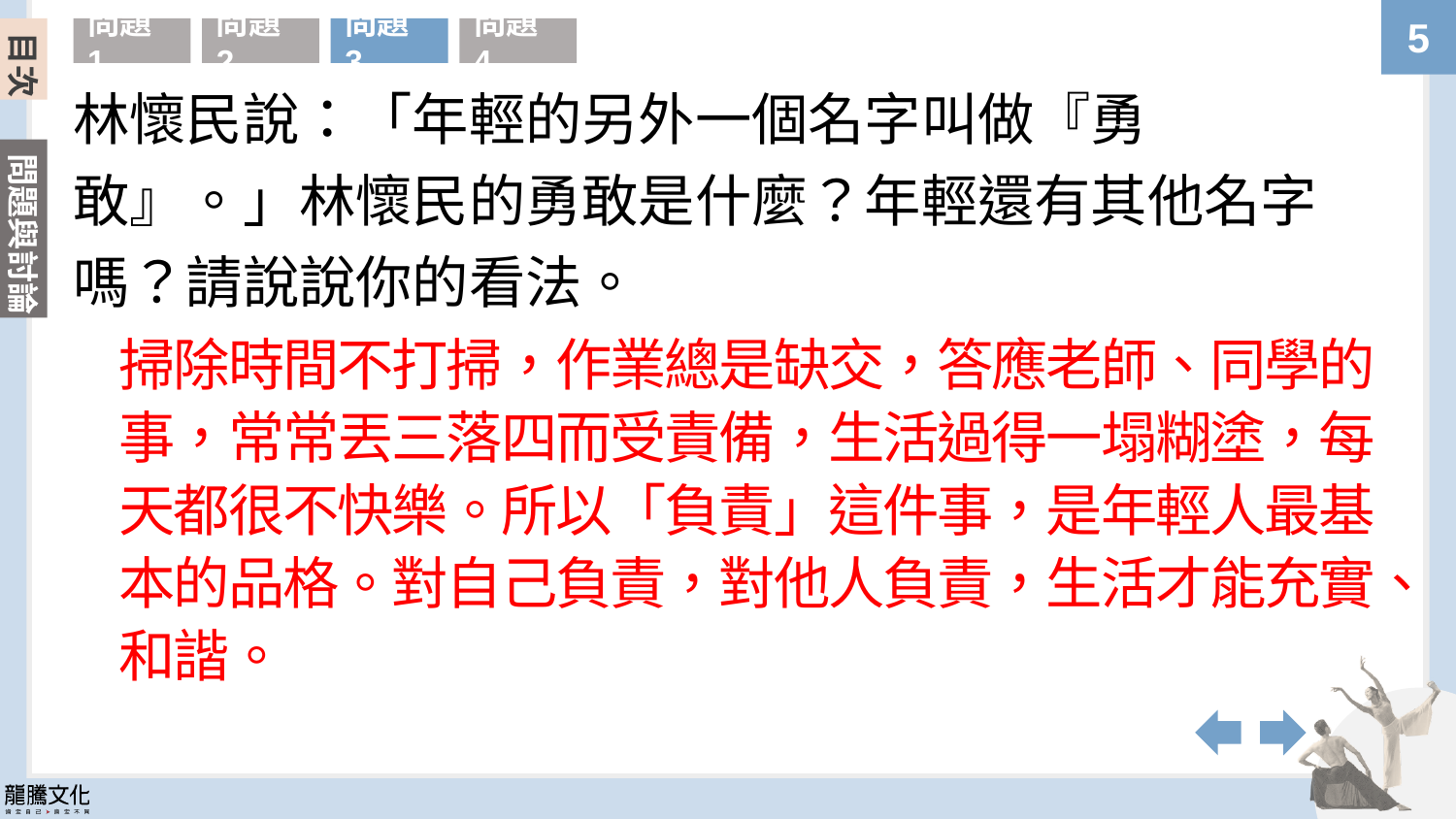

目次
問題1
問題2
問題3
問題4
林懷民說：「年輕的另外一個名字叫做『勇敢』。」林懷民的勇敢是什麼？年輕還有其他名字嗎？請說說你的看法。
掃除時間不打掃，作業總是缺交，答應老師、同學的事，常常丟三落四而受責備，生活過得一塌糊塗，每天都很不快樂。所以「負責」這件事，是年輕人最基本的品格。對自己負責，對他人負責，生活才能充實、和諧。